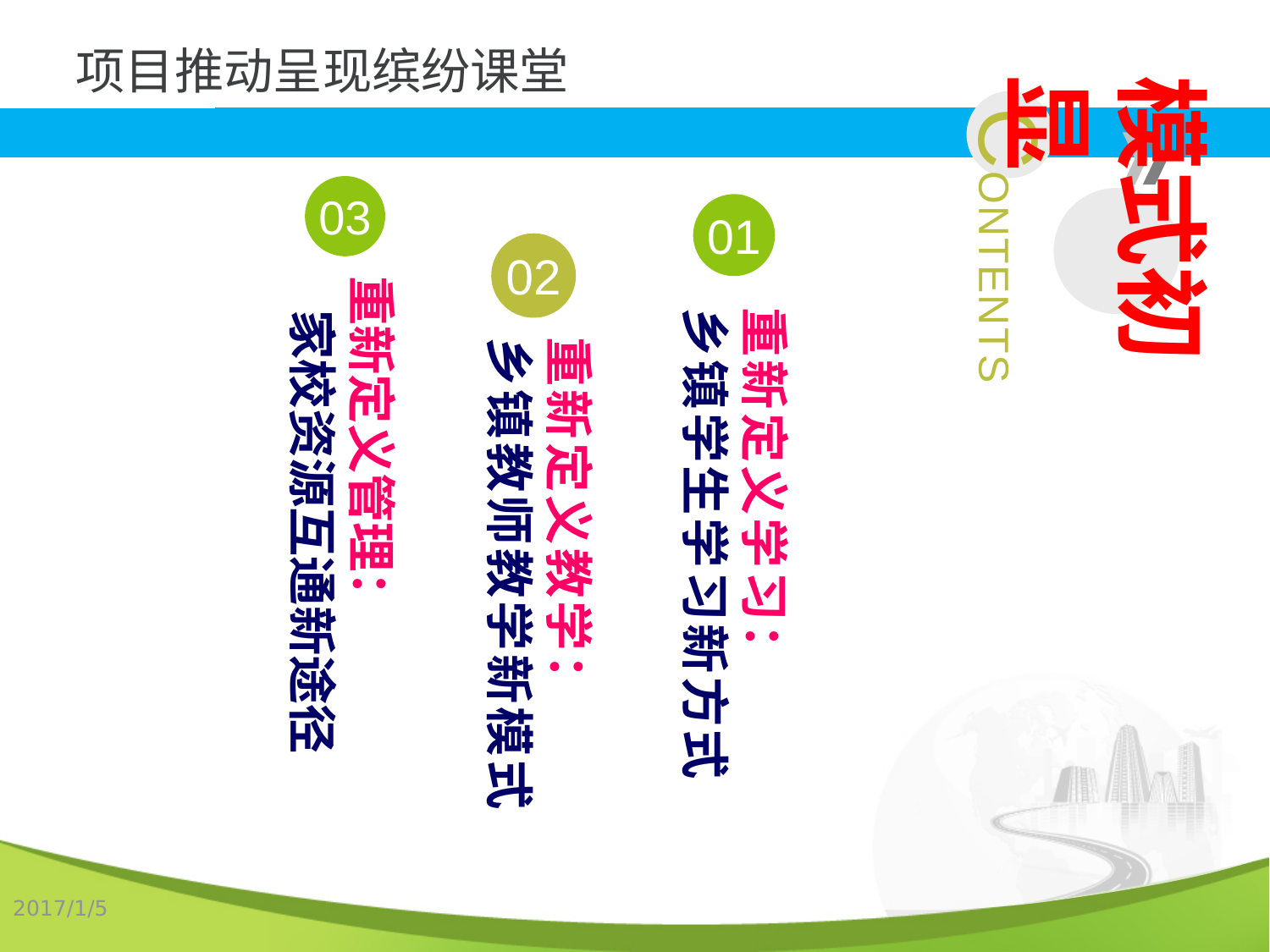

项目推动呈现缤纷课堂
模式初显

CONTENTS
03

01
02
重新定义管理：
  家校资源互通新途径
重新定义学习：
乡镇学生学习新方式
重新定义教学：
乡镇教师教学新模式
2017/1/5